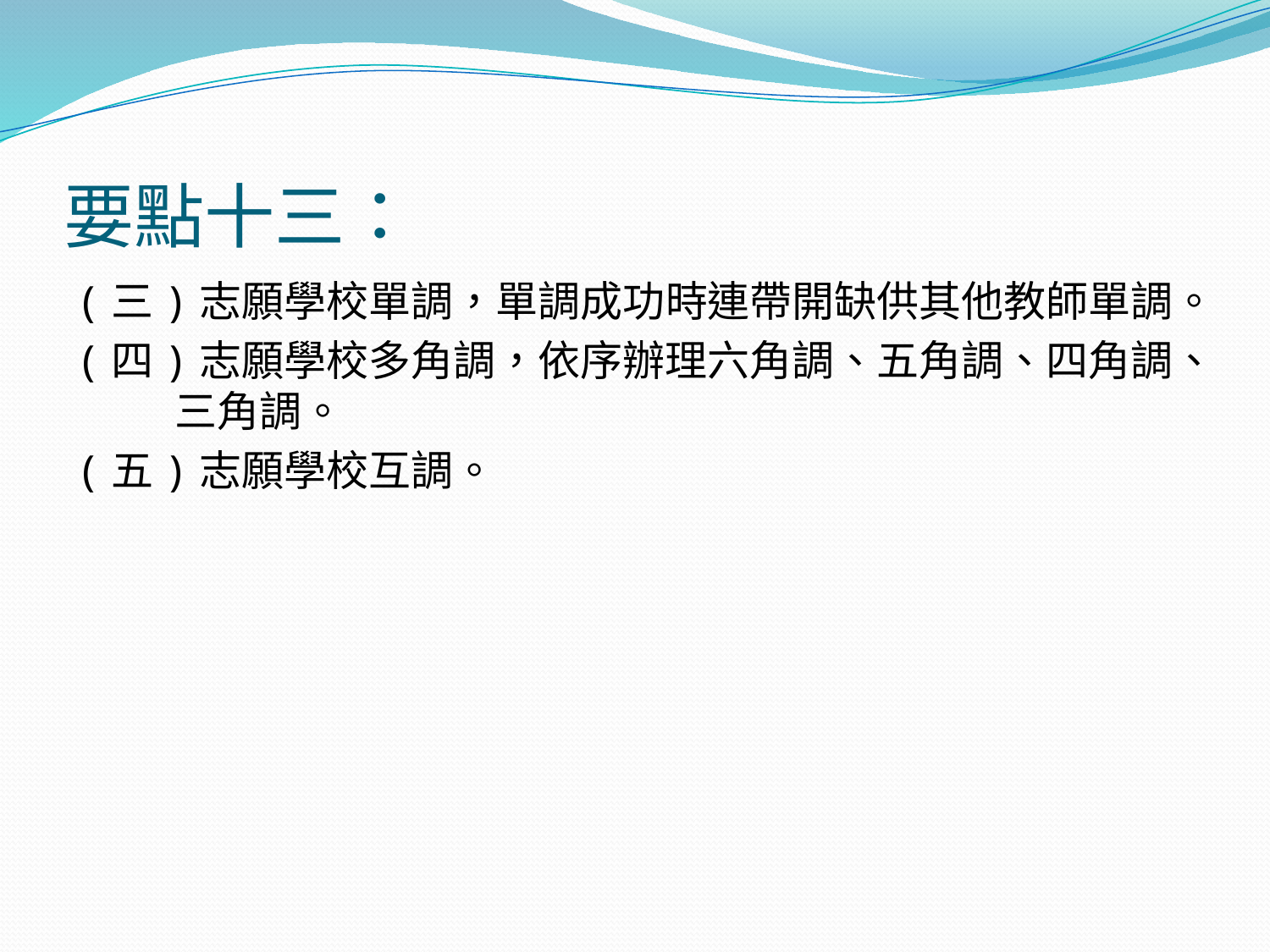

# 要點十三：
(三)志願學校單調，單調成功時連帶開缺供其他教師單調。
(四)志願學校多角調，依序辦理六角調、五角調、四角調、三角調。
(五)志願學校互調。